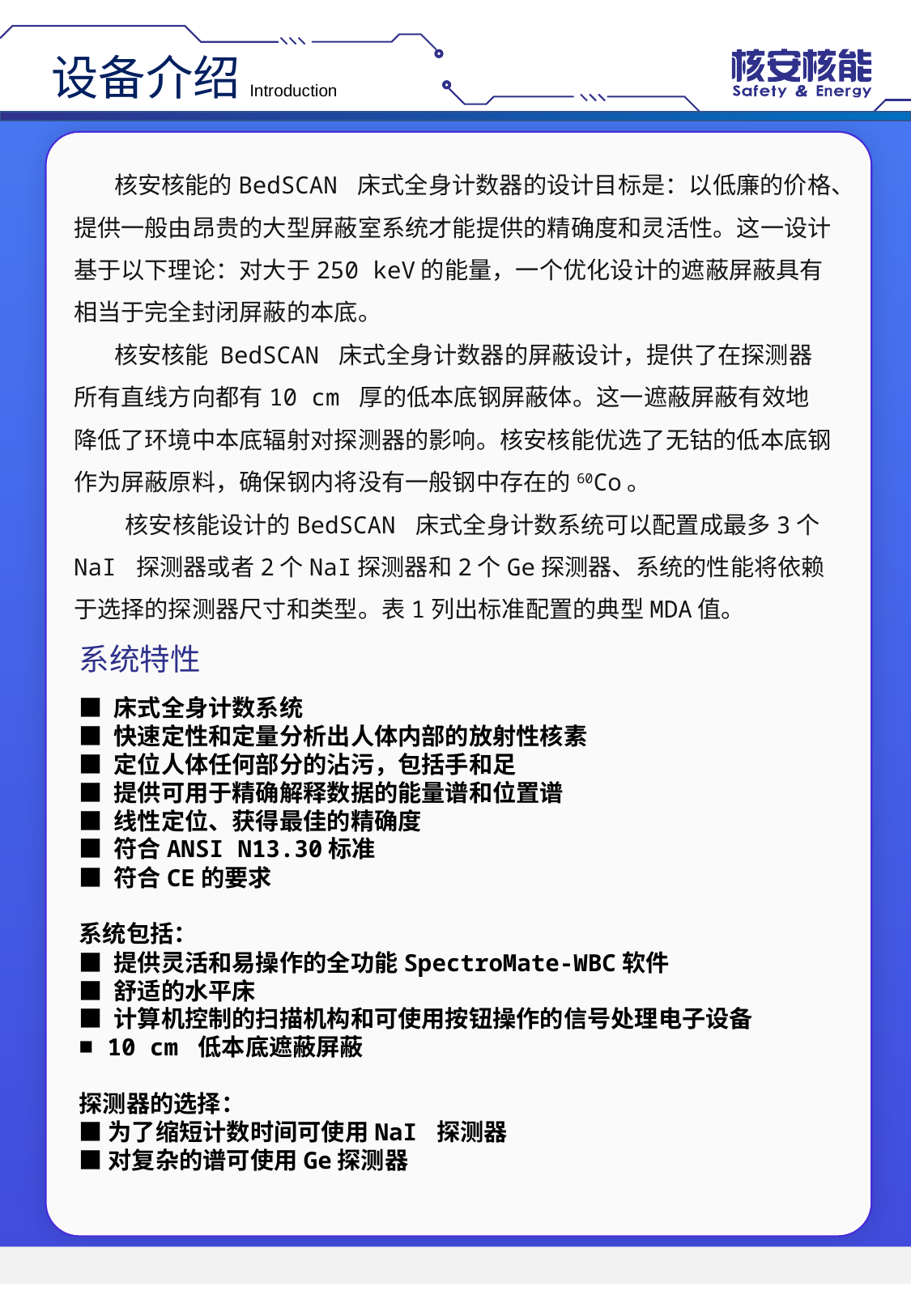

设备介绍

Introduction

核安核能的BedSCAN 床式全身计数器的设计目标是：以低廉的价格、提供一般由昂贵的大型屏蔽室系统才能提供的精确度和灵活性。这一设计基于以下理论：对大于250 keV的能量，一个优化设计的遮蔽屏蔽具有相当于完全封闭屏蔽的本底。
核安核能 BedSCAN 床式全身计数器的屏蔽设计，提供了在探测器所有直线方向都有10 cm 厚的低本底钢屏蔽体。这一遮蔽屏蔽有效地降低了环境中本底辐射对探测器的影响。核安核能优选了无钴的低本底钢作为屏蔽原料，确保钢内将没有一般钢中存在的60Co。
 核安核能设计的BedSCAN 床式全身计数系统可以配置成最多3个NaI 探测器或者2个NaI探测器和2个Ge探测器、系统的性能将依赖于选择的探测器尺寸和类型。表1列出标准配置的典型MDA值。
系统特性
■ 床式全身计数系统
■ 快速定性和定量分析出人体内部的放射性核素
■ 定位人体任何部分的沾污，包括手和足
■ 提供可用于精确解释数据的能量谱和位置谱
■ 线性定位、获得最佳的精确度
■ 符合ANSI N13.30标准
■ 符合CE的要求

系统包括：
■ 提供灵活和易操作的全功能SpectroMate-WBC软件
■ 舒适的水平床
■ 计算机控制的扫描机构和可使用按钮操作的信号处理电子设备
■ 10 cm 低本底遮蔽屏蔽

探测器的选择：
■为了缩短计数时间可使用NaI 探测器
■对复杂的谱可使用Ge探测器